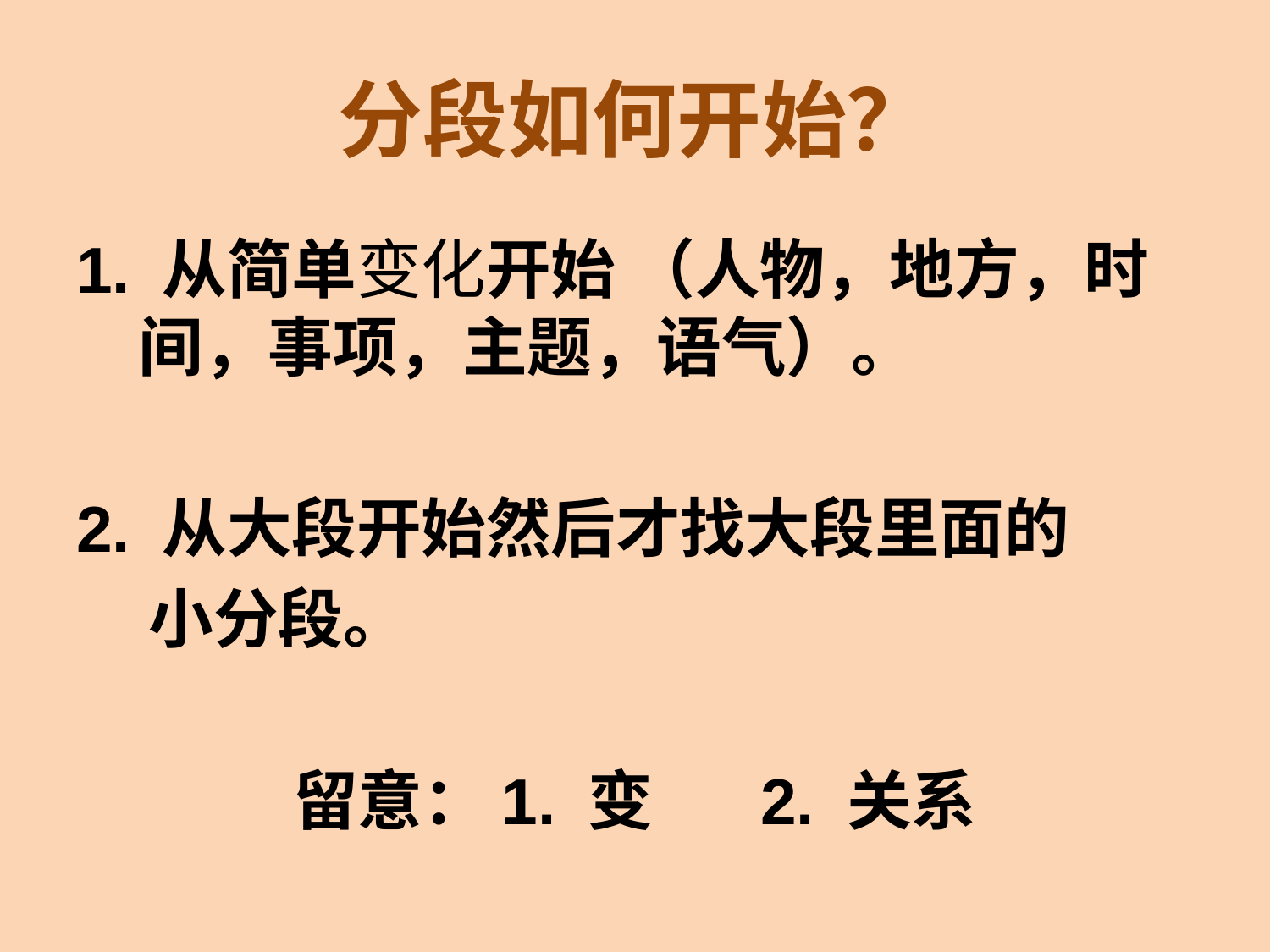

# 分段如何开始？
1. 从简单变化开始 （人物，地方，时间，事项，主题，语气）。

2. 从大段开始然后才找大段里面的
    小分段。

留意：1. 变	2. 关系